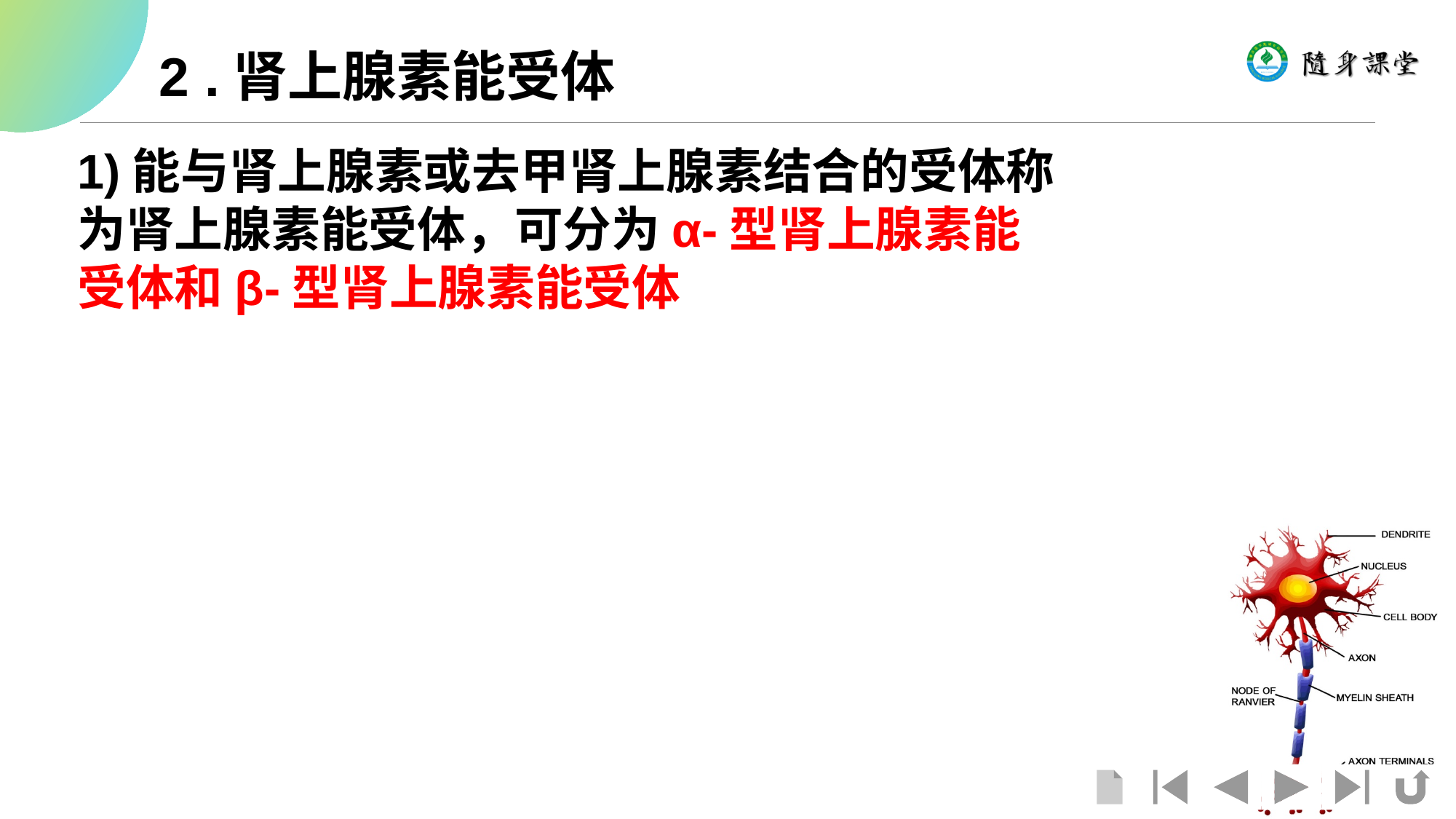

# 2 .肾上腺素能受体
1)能与肾上腺素或去甲肾上腺素结合的受体称为肾上腺素能受体，可分为α-型肾上腺素能受体和β-型肾上腺素能受体